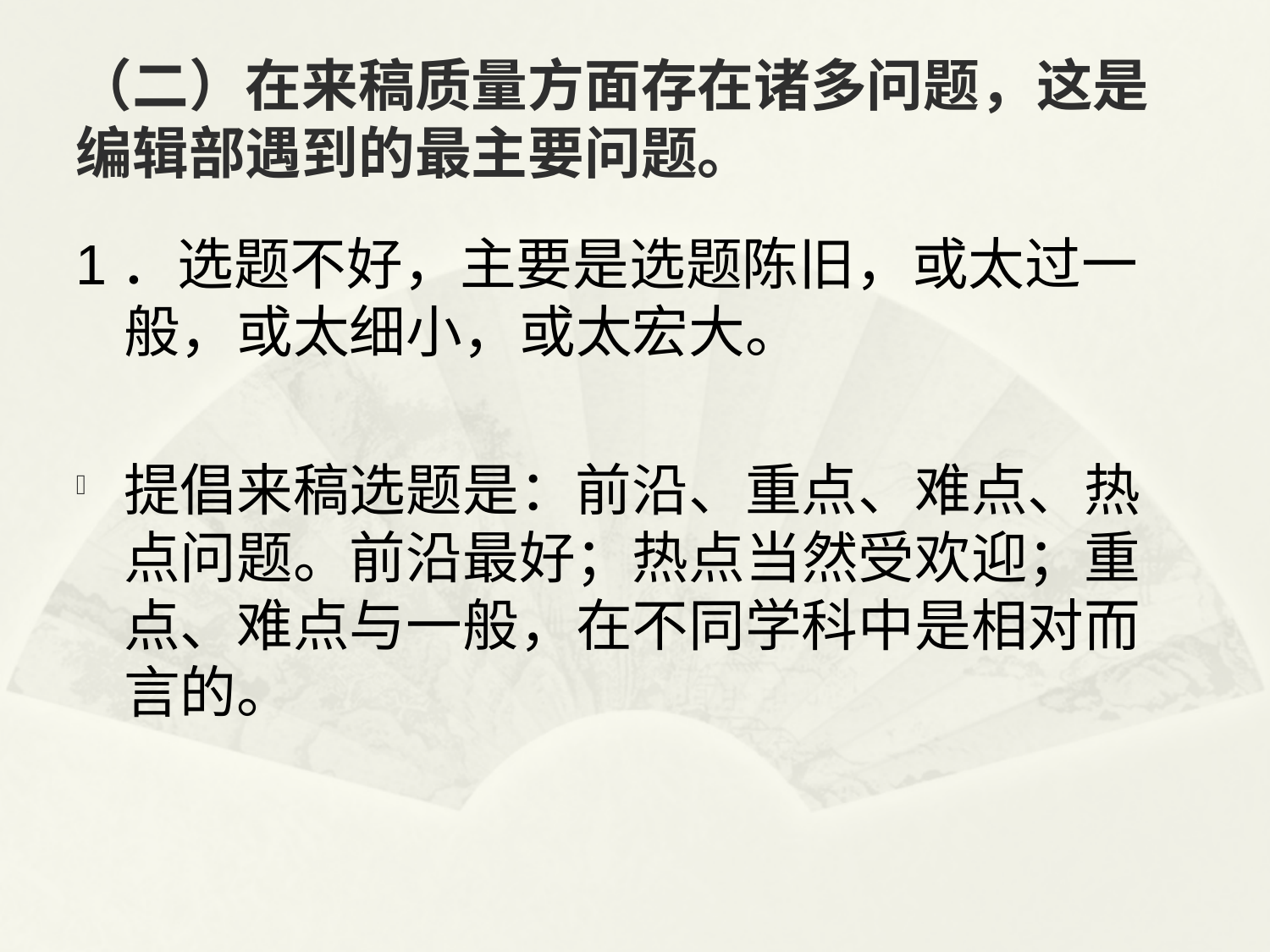

# （二）在来稿质量方面存在诸多问题，这是编辑部遇到的最主要问题。
1．选题不好，主要是选题陈旧，或太过一般，或太细小，或太宏大。

提倡来稿选题是：前沿、重点、难点、热点问题。前沿最好；热点当然受欢迎；重点、难点与一般，在不同学科中是相对而言的。